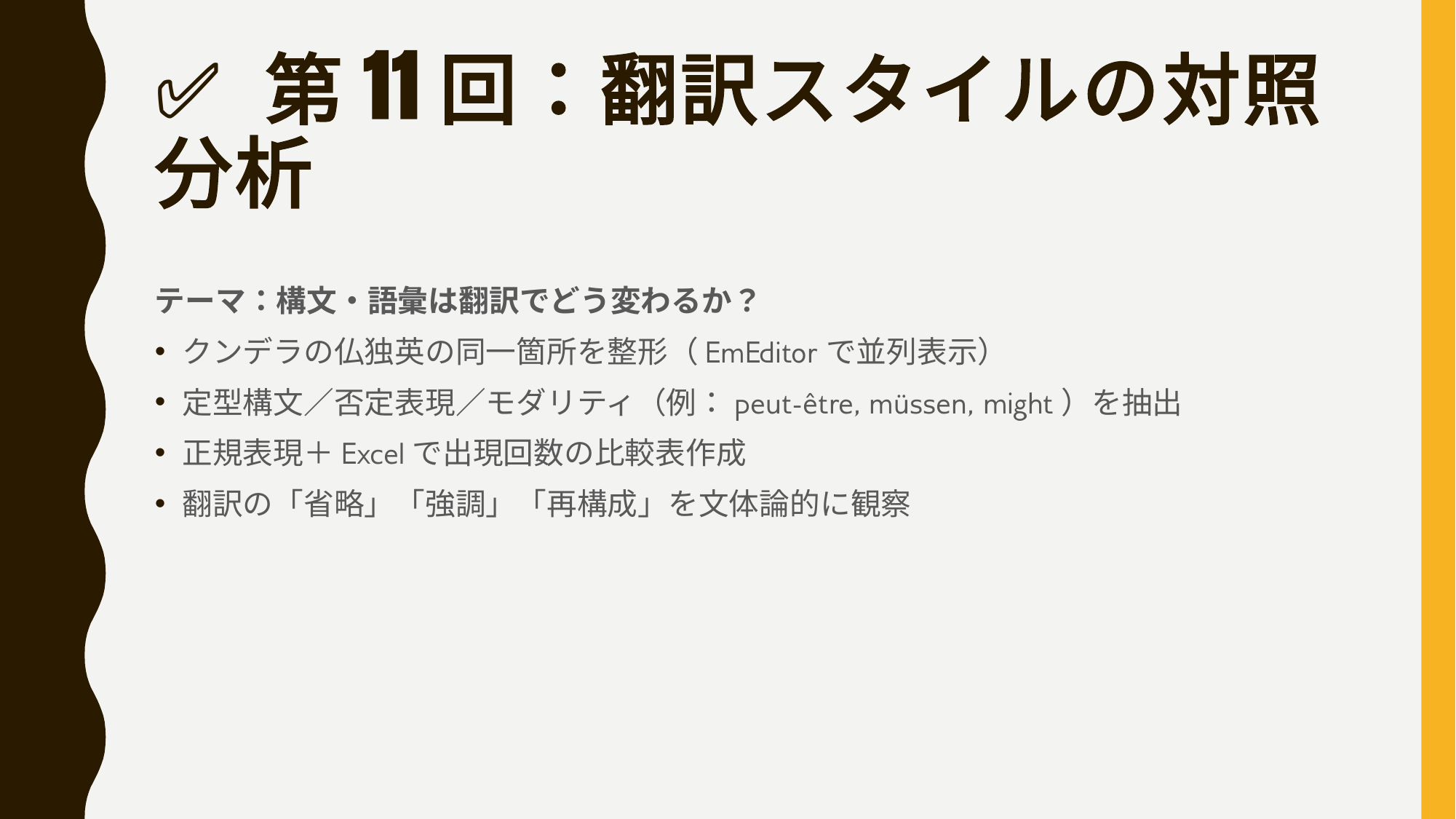

# ✅ 第11回：翻訳スタイルの対照分析
テーマ：構文・語彙は翻訳でどう変わるか？
クンデラの仏独英の同一箇所を整形（EmEditorで並列表示）
定型構文／否定表現／モダリティ（例：peut-être, müssen, might）を抽出
正規表現＋Excelで出現回数の比較表作成
翻訳の「省略」「強調」「再構成」を文体論的に観察